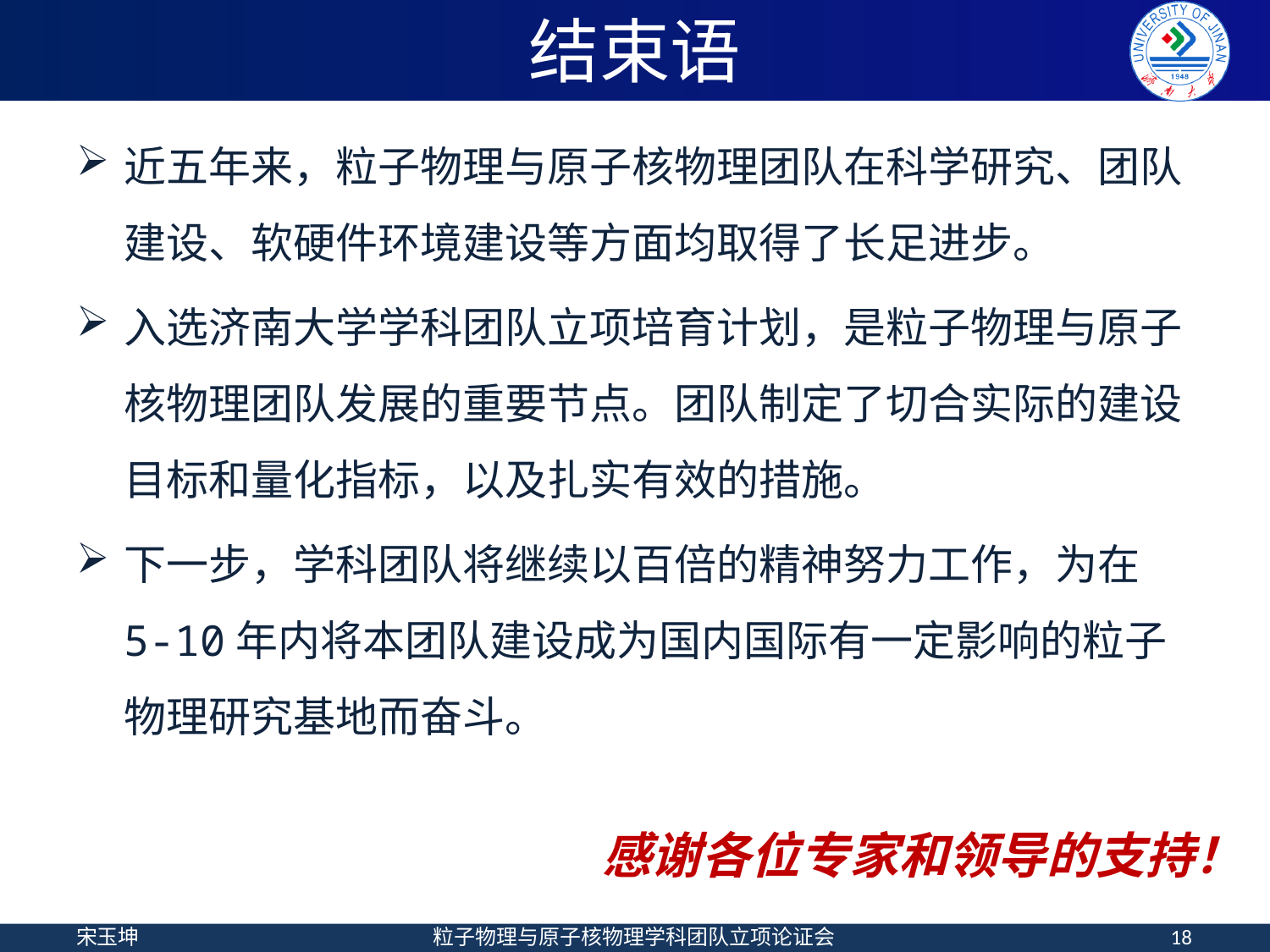

# 结束语
近五年来，粒子物理与原子核物理团队在科学研究、团队建设、软硬件环境建设等方面均取得了长足进步。
入选济南大学学科团队立项培育计划，是粒子物理与原子核物理团队发展的重要节点。团队制定了切合实际的建设目标和量化指标，以及扎实有效的措施。
下一步，学科团队将继续以百倍的精神努力工作，为在5-10年内将本团队建设成为国内国际有一定影响的粒子物理研究基地而奋斗。
感谢各位专家和领导的支持！
宋玉坤
粒子物理与原子核物理学科团队立项论证会
18